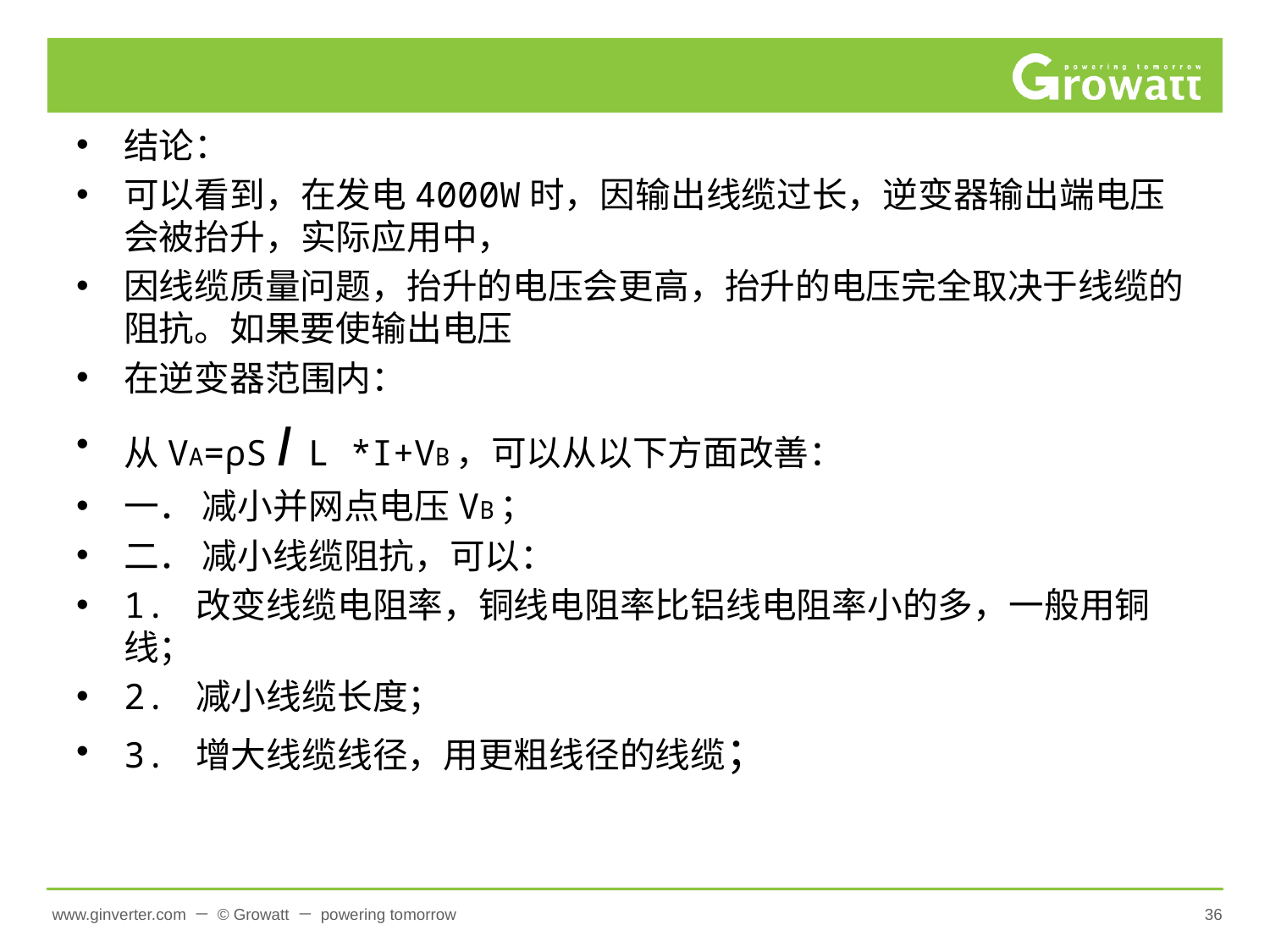

#
结论：
可以看到，在发电4000W时，因输出线缆过长，逆变器输出端电压会被抬升，实际应用中，
因线缆质量问题，抬升的电压会更高，抬升的电压完全取决于线缆的阻抗。如果要使输出电压
在逆变器范围内：
从VA=ρS I L *I+VB，可以从以下方面改善：
一． 减小并网点电压VB；
二． 减小线缆阻抗，可以：
1. 改变线缆电阻率，铜线电阻率比铝线电阻率小的多，一般用铜线；
2. 减小线缆长度；
3. 增大线缆线径，用更粗线径的线缆；